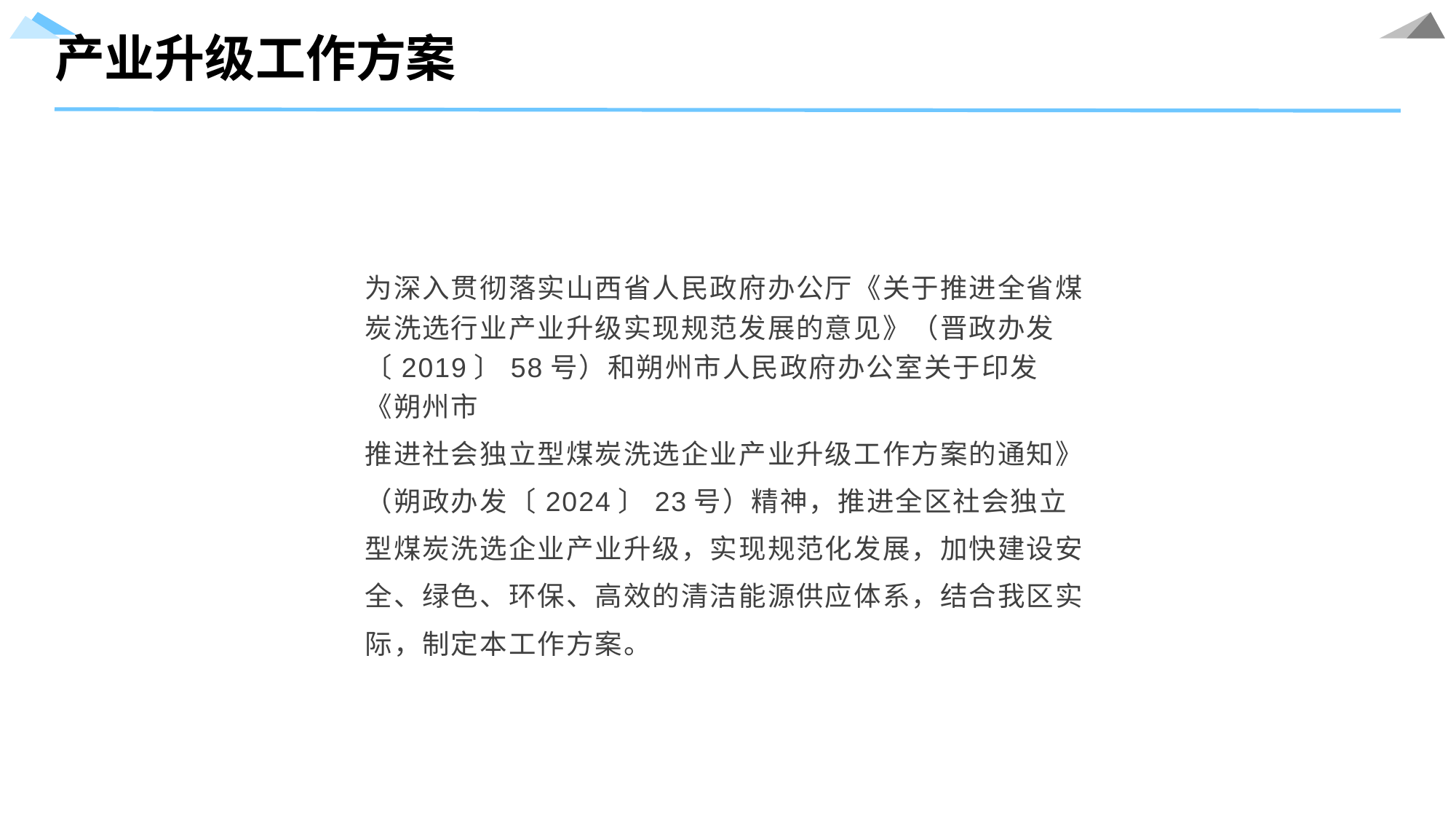

产业升级工作方案
为深入贯彻落实山西省人民政府办公厅《关于推进全省煤炭洗选行业产业升级实现规范发展的意见》（晋政办发〔2019〕58号）和朔州市人民政府办公室关于印发《朔州市
推进社会独立型煤炭洗选企业产业升级工作方案的通知》（朔政办发〔2024〕23号）精神，推进全区社会独立型煤炭洗选企业产业升级，实现规范化发展，加快建设安全、绿色、环保、高效的清洁能源供应体系，结合我区实际，制定本工作方案。